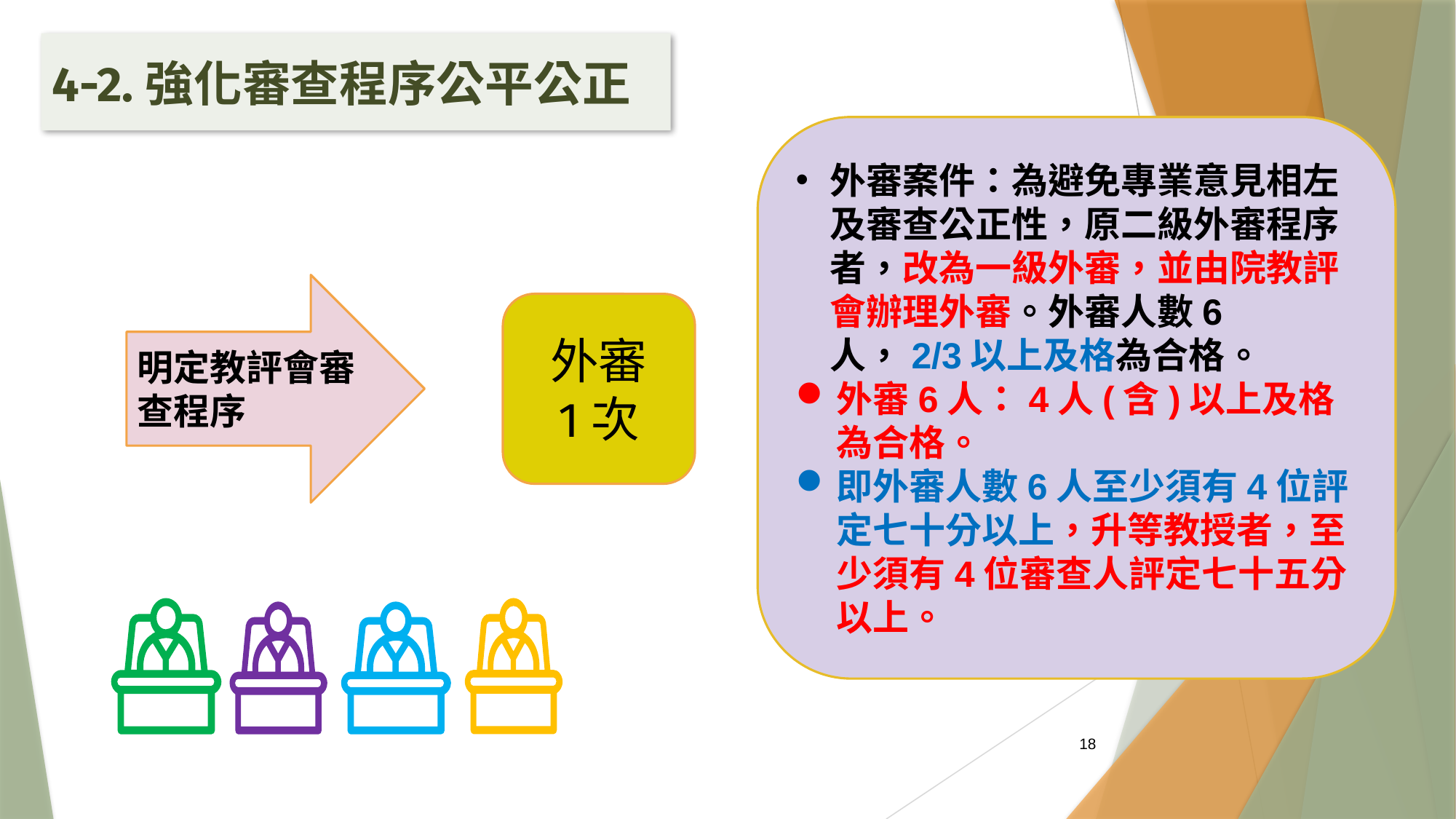

4-2.強化審查程序公平公正
外審案件：為避免專業意見相左及審查公正性，原二級外審程序者，改為一級外審，並由院教評會辦理外審。外審人數6人，2/3以上及格為合格。
外審6人：4人(含)以上及格為合格。
即外審人數6人至少須有4位評定七十分以上，升等教授者，至少須有4位審查人評定七十五分以上。
明定教評會審查程序
外審
1次

18